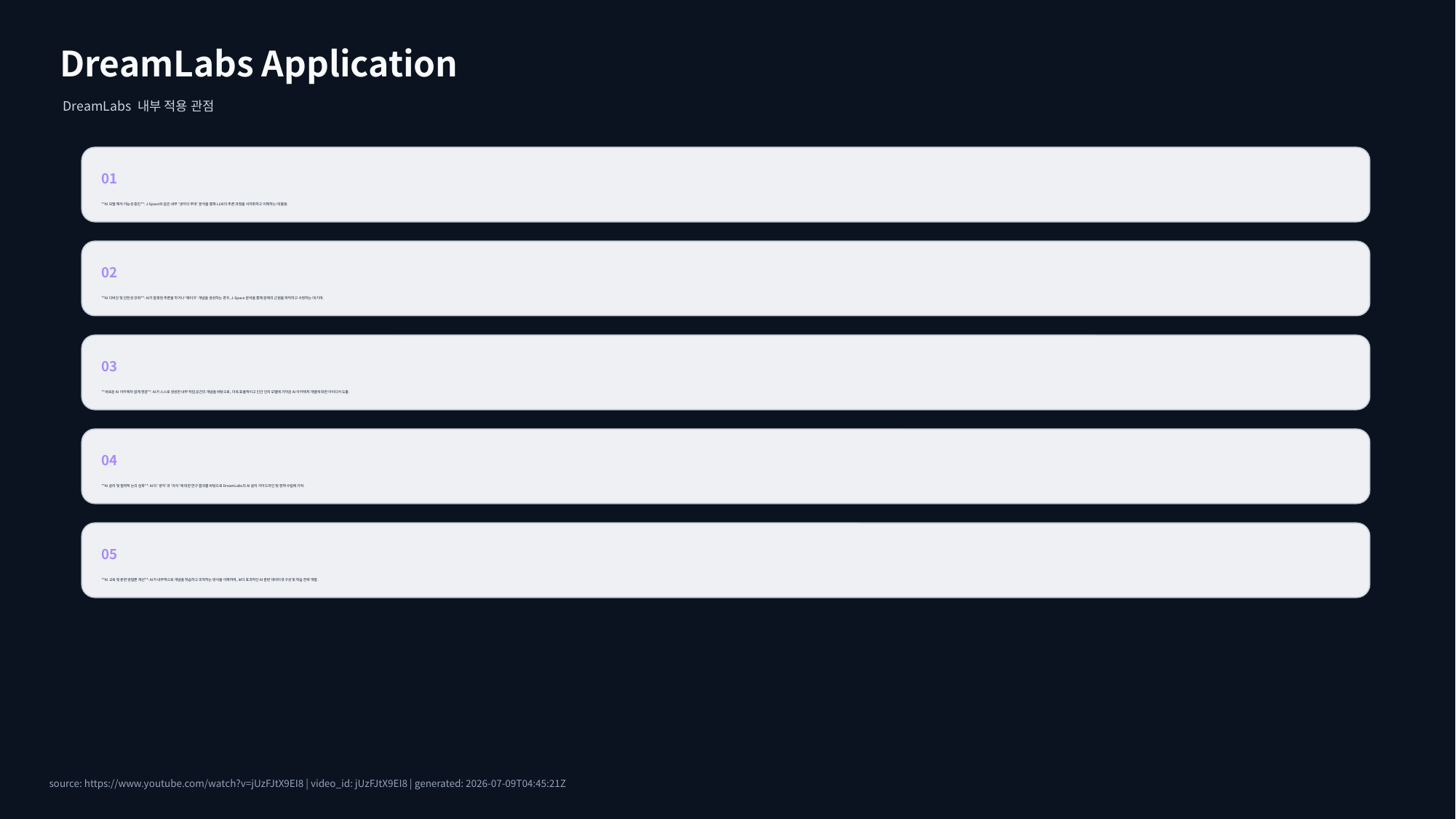

DreamLabs Application
DreamLabs 내부 적용 관점

01
**AI 모델 해석 가능성 증진**: J-Space와 같은 내부 '생각의 무대' 분석을 통해 LLM의 추론 과정을 시각화하고 이해하는 데 활용.

02
**AI 디버깅 및 안전성 강화**: AI가 잘못된 추론을 하거나 '페이크' 개념을 생성하는 경우, J-Space 분석을 통해 문제의 근원을 파악하고 수정하는 데 기여.

03
**새로운 AI 아키텍처 설계 영감**: AI가 스스로 생성한 내부 작업 공간의 개념을 바탕으로, 더욱 효율적이고 인간 인지 모델에 가까운 AI 아키텍처 개발에 대한 아이디어 도출.

04
**AI 윤리 및 철학적 논의 심화**: AI의 '생각'과 '의식'에 대한 연구 결과를 바탕으로 DreamLabs의 AI 윤리 가이드라인 및 정책 수립에 기여.

05
**AI 교육 및 훈련 방법론 개선**: AI가 내부적으로 개념을 학습하고 조작하는 방식을 이해하여, 보다 효과적인 AI 훈련 데이터셋 구성 및 학습 전략 개발.
source: https://www.youtube.com/watch?v=jUzFJtX9EI8 | video_id: jUzFJtX9EI8 | generated: 2026-07-09T04:45:21Z